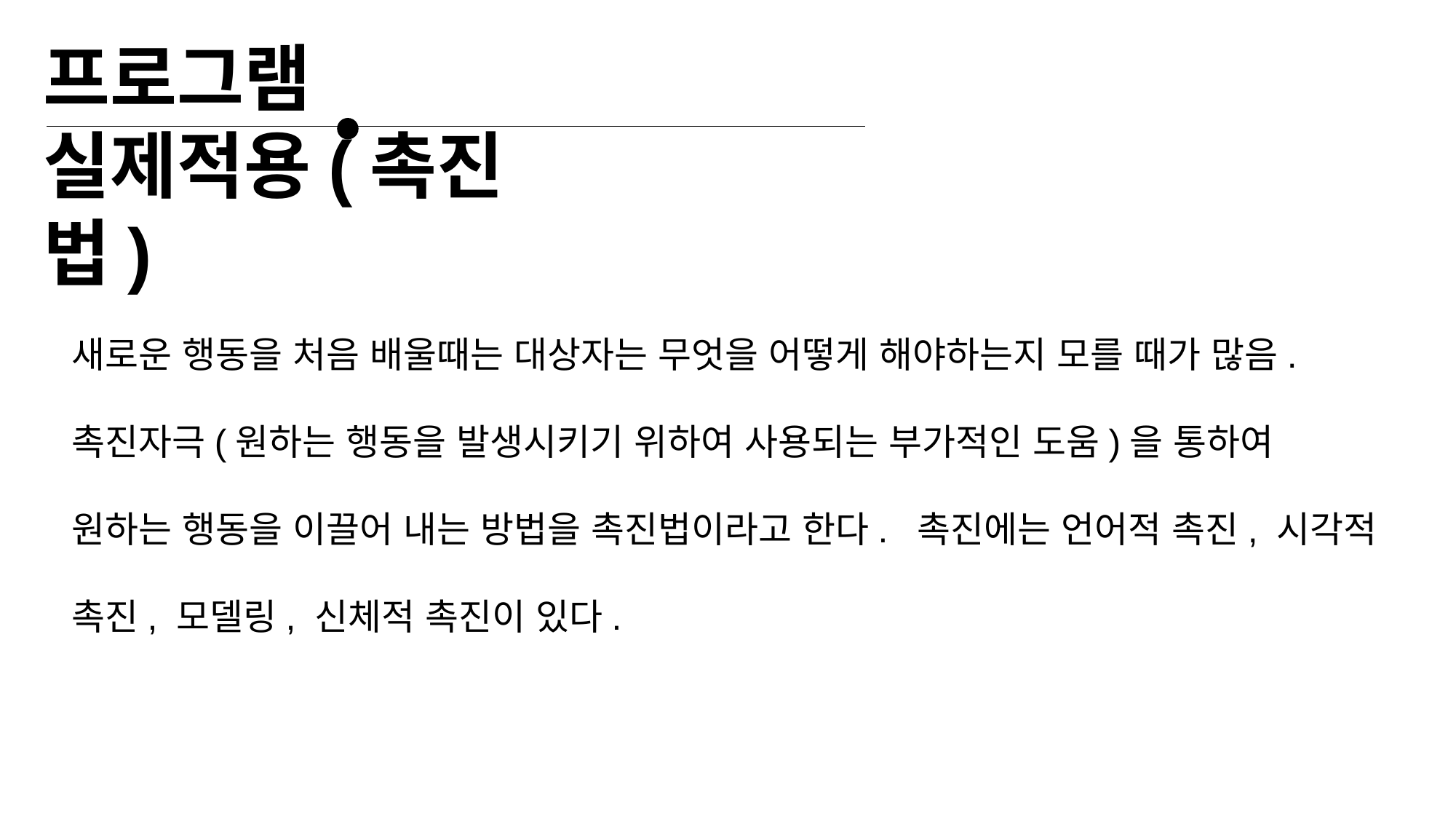

프로그램 실제적용(촉진법)

새로운 행동을 처음 배울때는 대상자는 무엇을 어떻게 해야하는지 모를 때가 많음. 촉진자극(원하는 행동을 발생시키기 위하여 사용되는 부가적인 도움)을 통하여 원하는 행동을 이끌어 내는 방법을 촉진법이라고 한다.  촉진에는 언어적 촉진, 시각적 촉진, 모델링, 신체적 촉진이 있다.